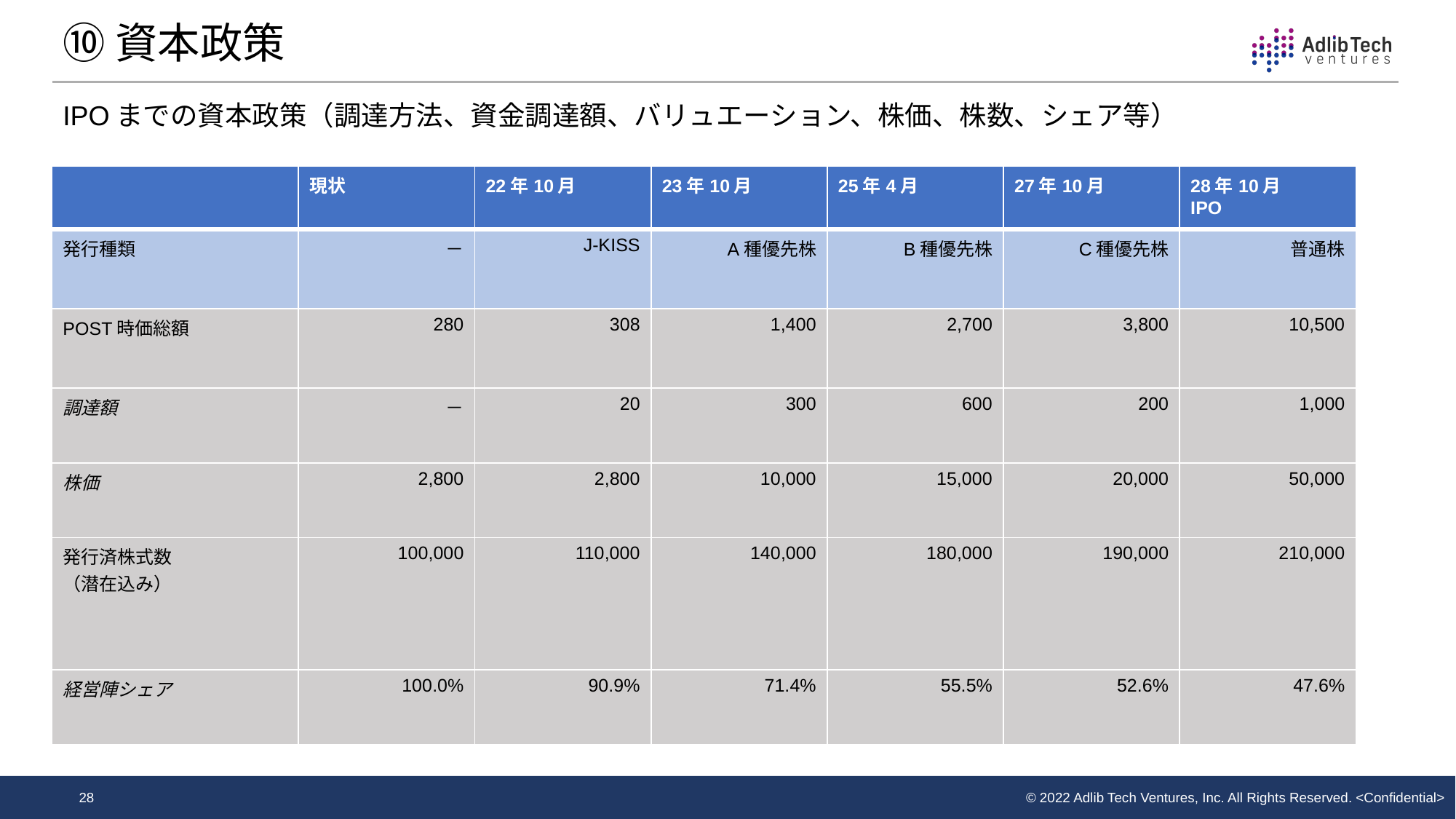

# ⑩資本政策
IPOまでの資本政策（調達方法、資金調達額、バリュエーション、株価、株数、シェア等）

|  | 現状 | 22年10月 | 23年10月 | 25年4月 | 27年10月 | 28年10月　 IPO |
| --- | --- | --- | --- | --- | --- | --- |
| 発行種類 | － | J-KISS | A種優先株 | B種優先株 | C種優先株 | 普通株 |
| POST時価総額 | 280 | 308 | 1,400 | 2,700 | 3,800 | 10,500 |
| 調達額 | － | 20 | 300 | 600 | 200 | 1,000 |
| 株価 | 2,800 | 2,800 | 10,000 | 15,000 | 20,000 | 50,000 |
| 発行済株式数 （潜在込み） | 100,000 | 110,000 | 140,000 | 180,000 | 190,000 | 210,000 |
| 経営陣シェア | 100.0% | 90.9% | 71.4% | 55.5% | 52.6% | 47.6% |
28
© 2022 Adlib Tech Ventures, Inc. All Rights Reserved. <Confidential>